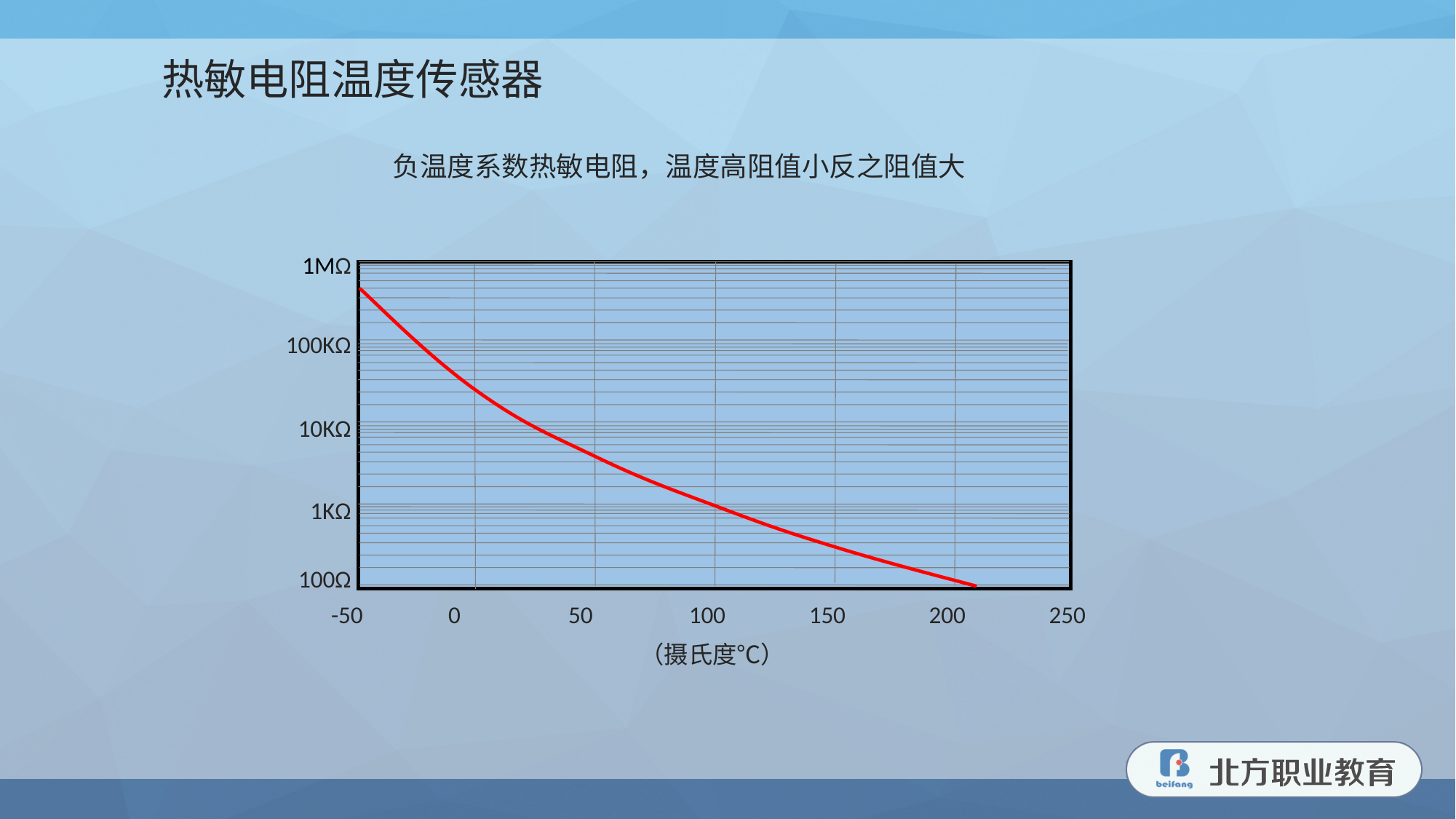

热敏电阻温度传感器
负温度系数热敏电阻，温度高阻值小反之阻值大
1MΩ

100KΩ
10KΩ
1KΩ
100Ω
-50
0
50
100
150
200
250
（摄氏度℃）